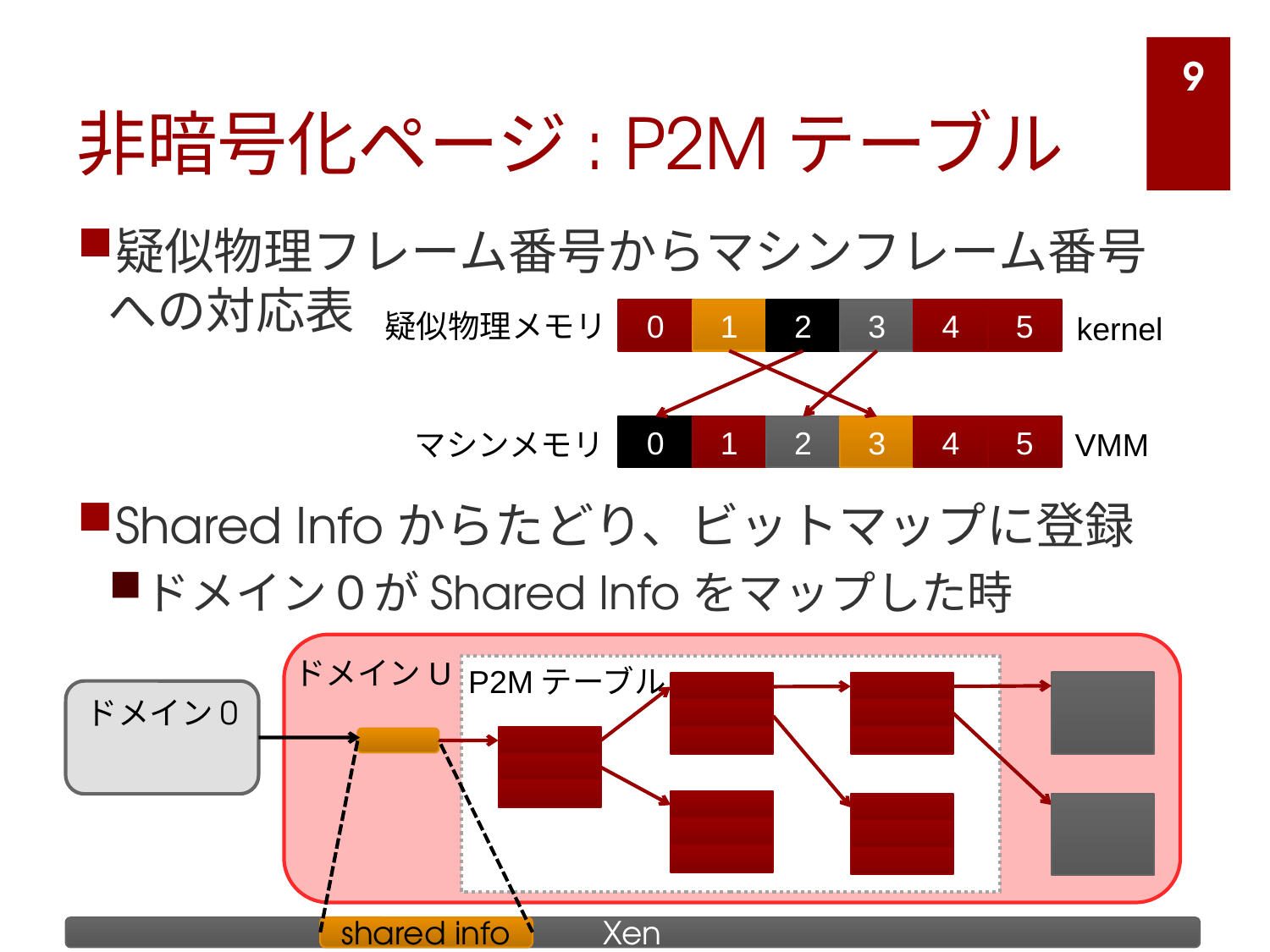

# 非暗号化ページ: P2Mテーブル
9
疑似物理フレーム番号からマシンフレーム番号への対応表
疑似物理メモリ
5
0
1
2
3
4
kernel
0
1
2
3
4
5
マシンメモリ
VMM
Shared Infoからたどり、ビットマップに登録
ドメイン０がShared Infoをマップした時

ドメインU

P2Mテーブル

ドメイン0
shared info
Xen